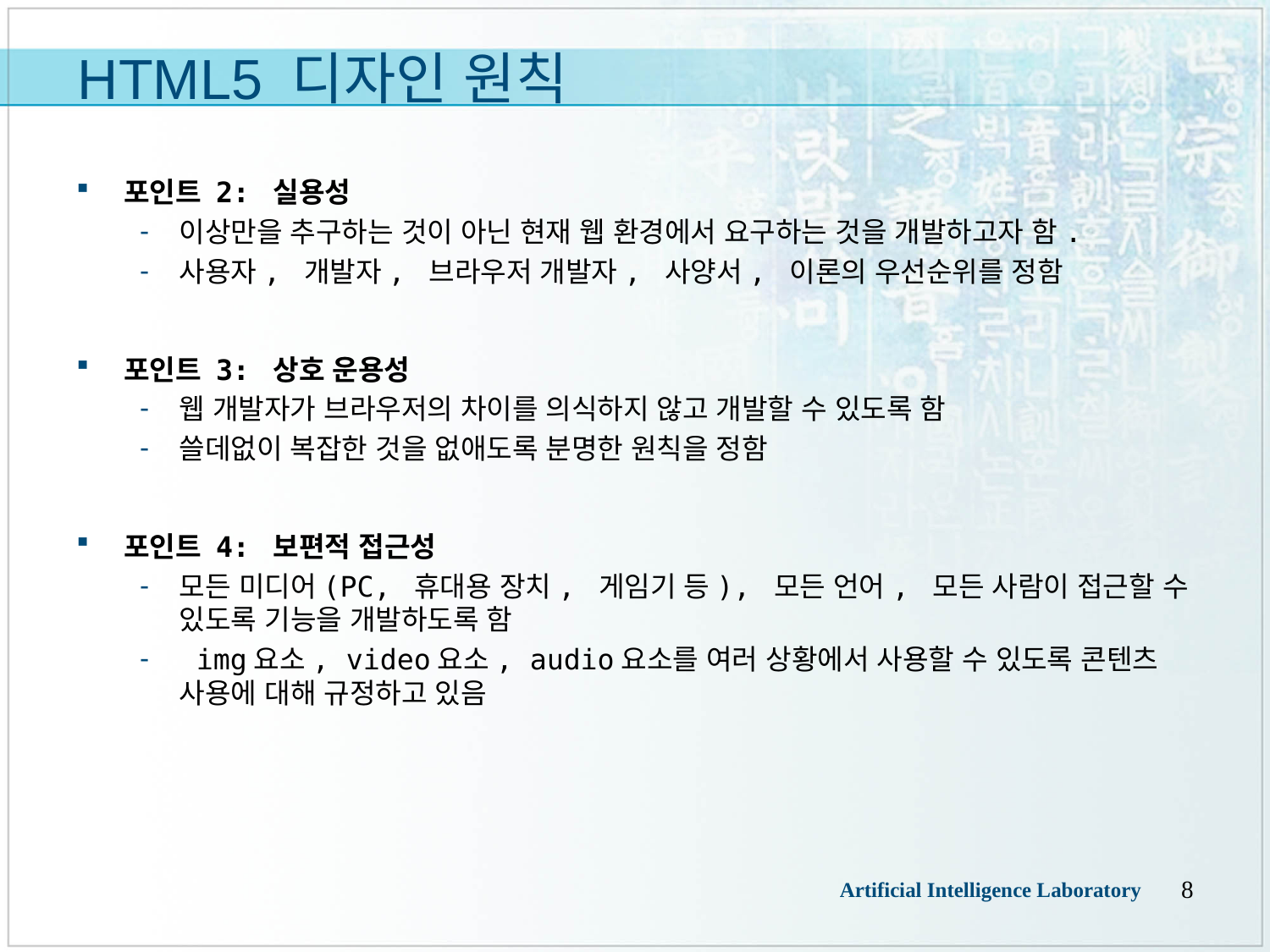

# HTML5 디자인 원칙
포인트 2: 실용성
이상만을 추구하는 것이 아닌 현재 웹 환경에서 요구하는 것을 개발하고자 함.
사용자, 개발자, 브라우저 개발자, 사양서, 이론의 우선순위를 정함

포인트 3: 상호 운용성
웹 개발자가 브라우저의 차이를 의식하지 않고 개발할 수 있도록 함
쓸데없이 복잡한 것을 없애도록 분명한 원칙을 정함

포인트 4: 보편적 접근성
모든 미디어(PC, 휴대용 장치, 게임기 등), 모든 언어, 모든 사람이 접근할 수 있도록 기능을 개발하도록 함
 img요소, video요소, audio요소를 여러 상황에서 사용할 수 있도록 콘텐츠 사용에 대해 규정하고 있음
8